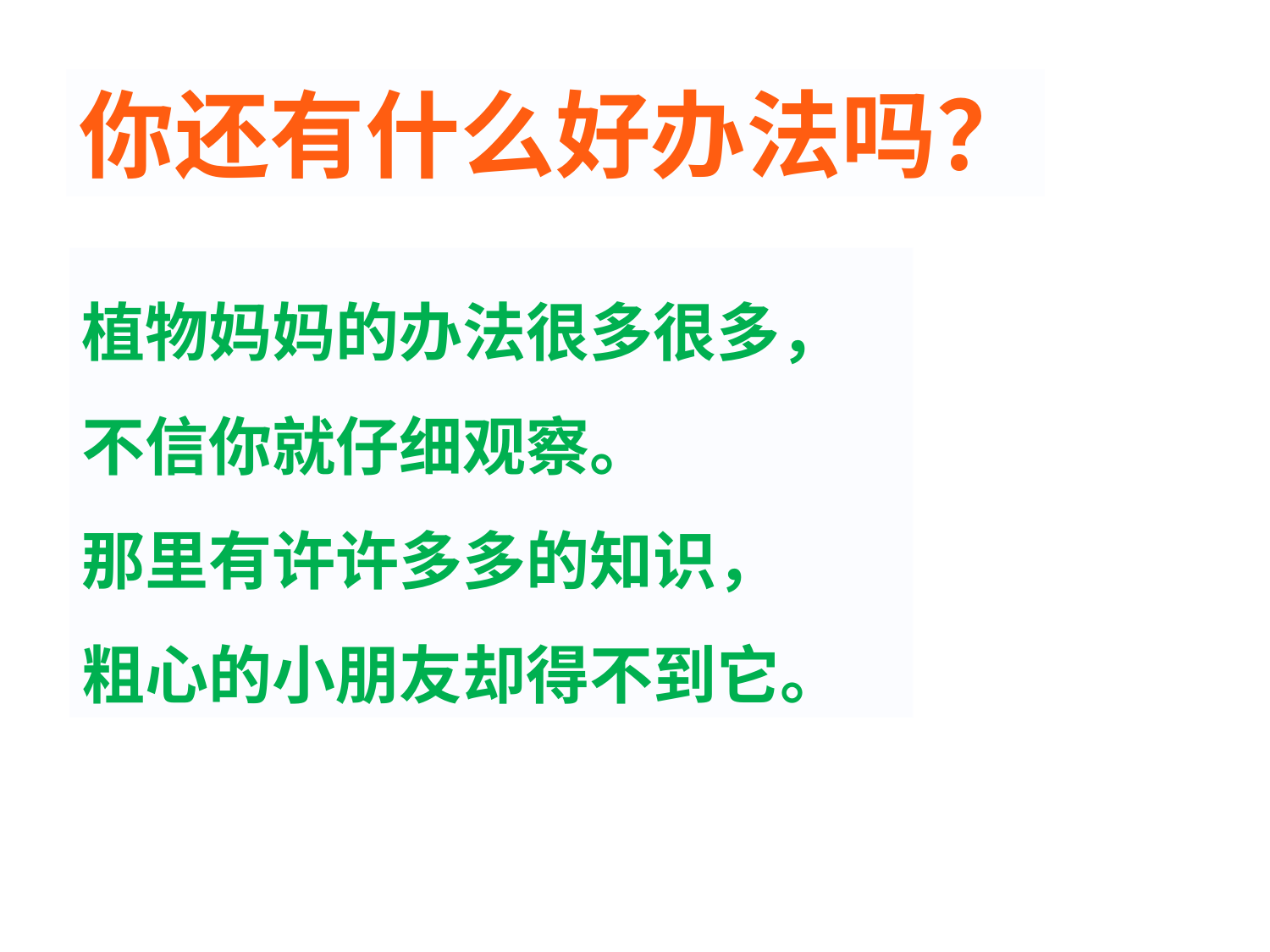

你还有什么好办法吗？
植物妈妈的办法很多很多，
不信你就仔细观察。
那里有许许多多的知识，
粗心的小朋友却得不到它。